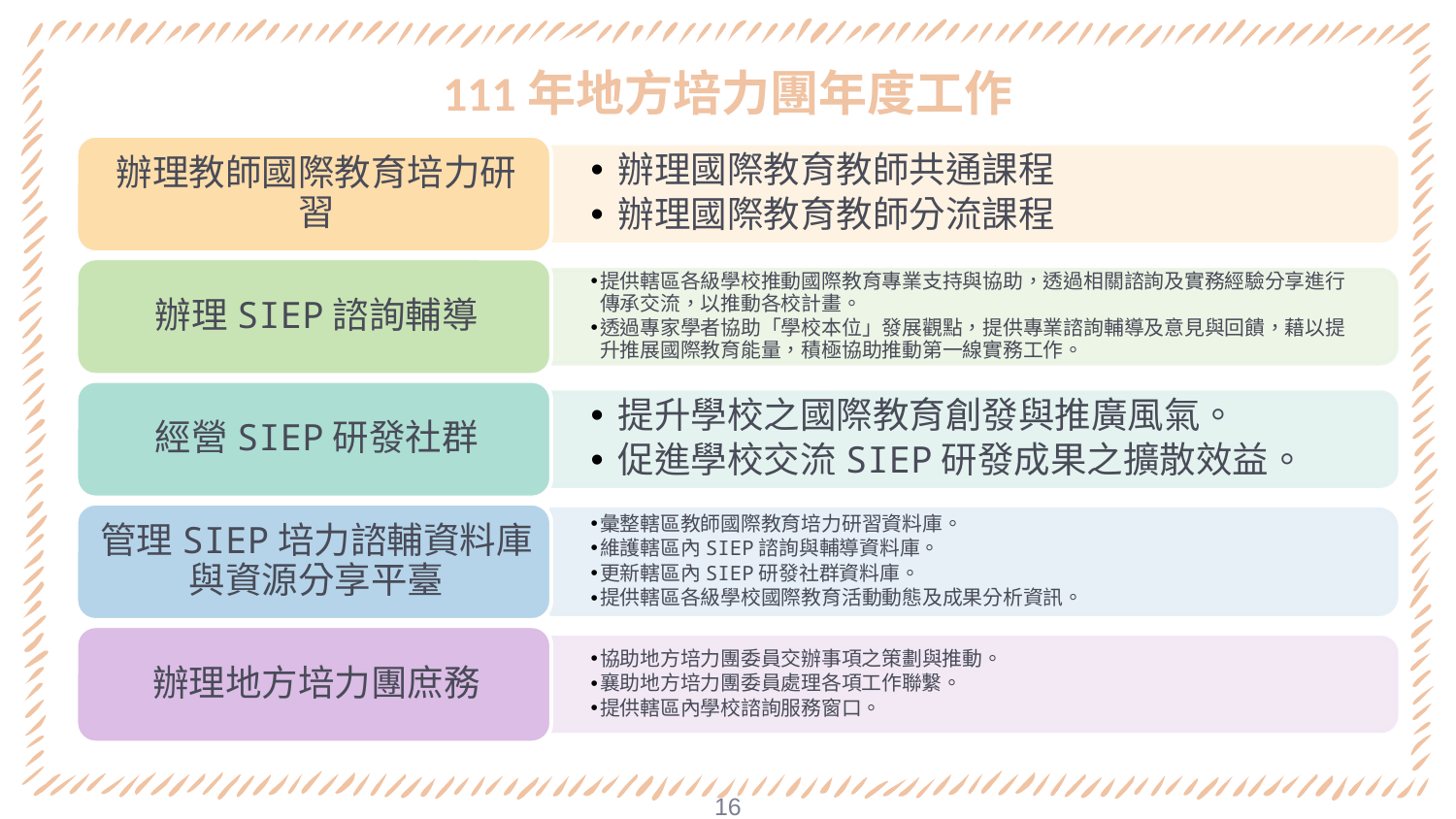

# 111年地方培力團年度工作
辦理國際教育教師共通課程
辦理國際教育教師分流課程
辦理教師國際教育培力研習
提供轄區各級學校推動國際教育專業支持與協助，透過相關諮詢及實務經驗分享進行傳承交流，以推動各校計畫。
透過專家學者協助「學校本位」發展觀點，提供專業諮詢輔導及意見與回饋，藉以提升推展國際教育能量，積極協助推動第一線實務工作。
辦理SIEP諮詢輔導
提升學校之國際教育創發與推廣風氣。
促進學校交流SIEP研發成果之擴散效益。
經營SIEP研發社群
彙整轄區教師國際教育培力研習資料庫。
維護轄區內SIEP諮詢與輔導資料庫。
更新轄區內SIEP研發社群資料庫。
提供轄區各級學校國際教育活動動態及成果分析資訊。
管理SIEP培力諮輔資料庫與資源分享平臺
協助地方培力團委員交辦事項之策劃與推動。
襄助地方培力團委員處理各項工作聯繫。
提供轄區內學校諮詢服務窗口。
辦理地方培力團庶務
16